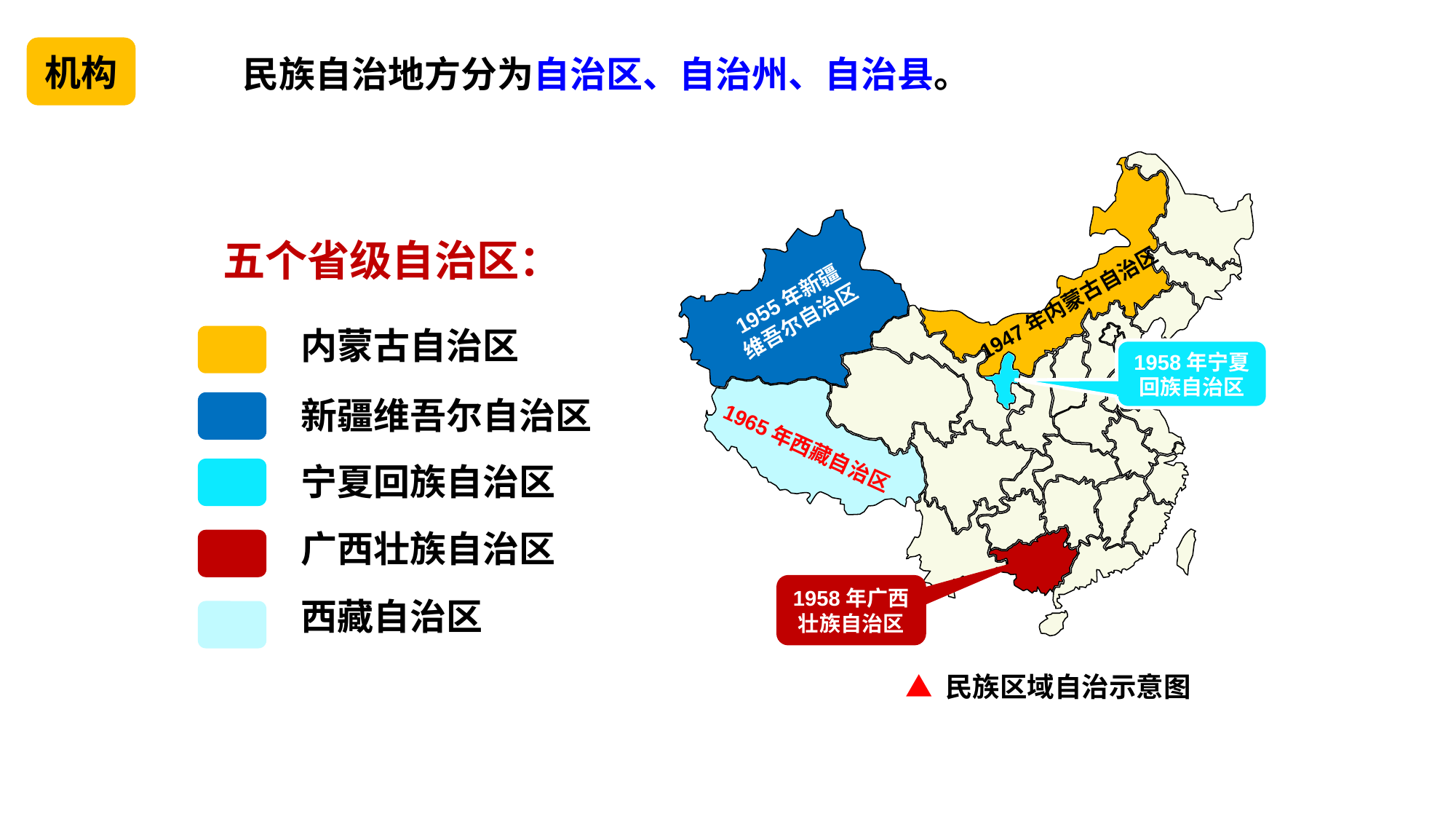

机构
民族自治地方分为自治区、自治州、自治县。

五个省级自治区：
1955年新疆维吾尔自治区
1947年内蒙古自治区
内蒙古自治区

1958年宁夏回族自治区

新疆维吾尔自治区
1965年西藏自治区

宁夏回族自治区
广西壮族自治区

1958年广西壮族自治区
西藏自治区

▲ 民族区域自治示意图